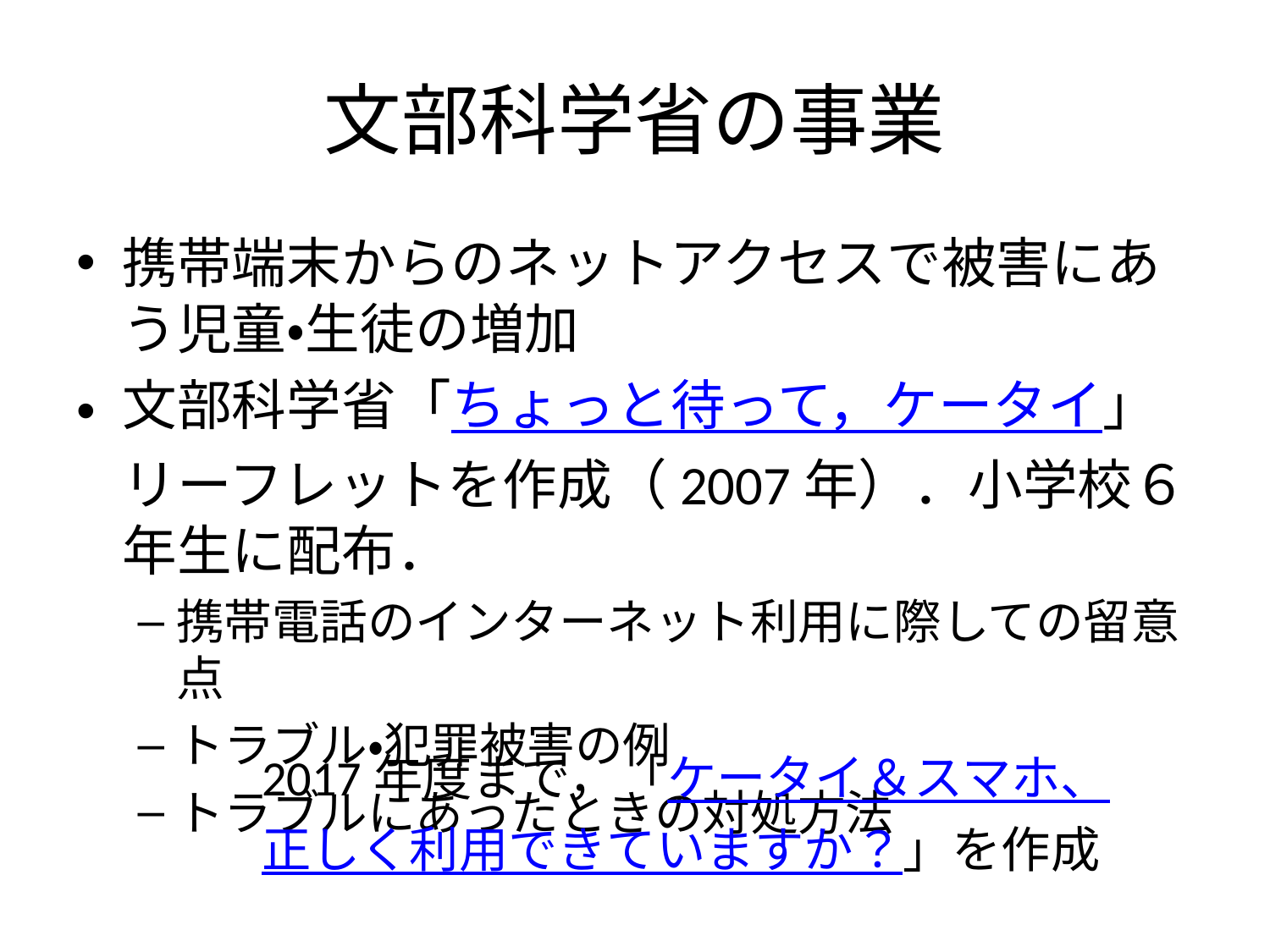

# 文部科学省の事業
携帯端末からのネットアクセスで被害にあう児童・生徒の増加
文部科学省「ちょっと待って，ケータイ」リーフレットを作成（2007年）．小学校６年生に配布．
携帯電話のインターネット利用に際しての留意点
トラブル・犯罪被害の例
トラブルにあったときの対処方法
2017年度まで，「ケータイ＆スマホ、
正しく利用できていますか？」を作成